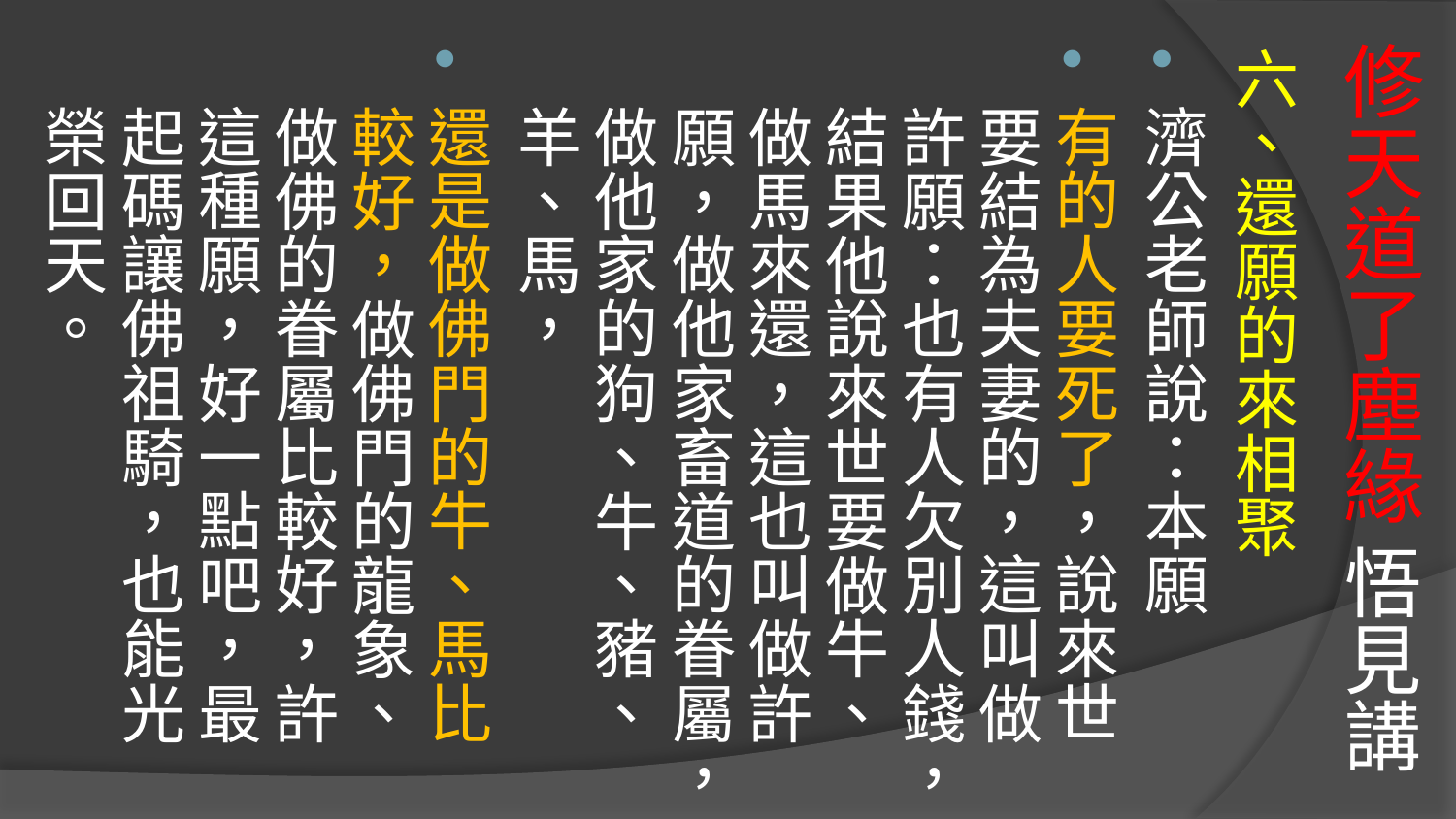

# 修天道了塵緣 悟見講
六、還願的來相聚
濟公老師說：本願
有的人要死了，說來世要結為夫妻的，這叫做許願：也有人欠別人錢，結果他說來世要做牛、做馬來還，這也叫做許願，做他家畜道的眷屬，做他家的狗、牛、豬、羊、馬，
還是做佛門的牛、馬比較好，做佛門的龍象、做佛的眷屬比較好，許這種願，好一點吧，最起碼讓佛祖騎，也能光榮回天。